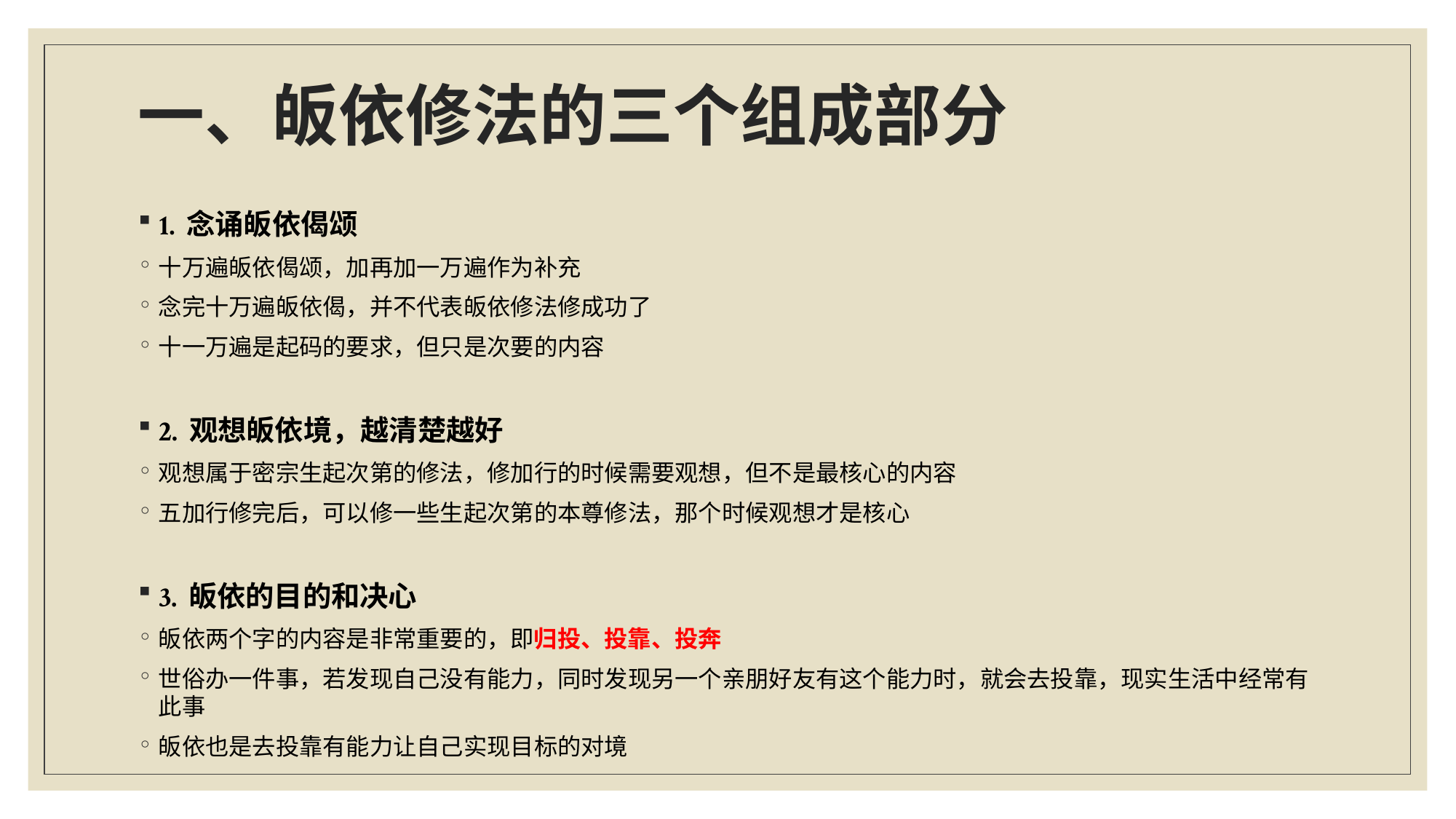

# 一、皈依修法的三个组成部分
1. 念诵皈依偈颂
十万遍皈依偈颂，加再加一万遍作为补充
念完十万遍皈依偈，并不代表皈依修法修成功了
十一万遍是起码的要求，但只是次要的内容

2. 观想皈依境，越清楚越好
观想属于密宗生起次第的修法，修加行的时候需要观想，但不是最核心的内容
五加行修完后，可以修一些生起次第的本尊修法，那个时候观想才是核心

3. 皈依的目的和决心
皈依两个字的内容是非常重要的，即归投、投靠、投奔
世俗办一件事，若发现自己没有能力，同时发现另一个亲朋好友有这个能力时，就会去投靠，现实生活中经常有此事
皈依也是去投靠有能力让自己实现目标的对境